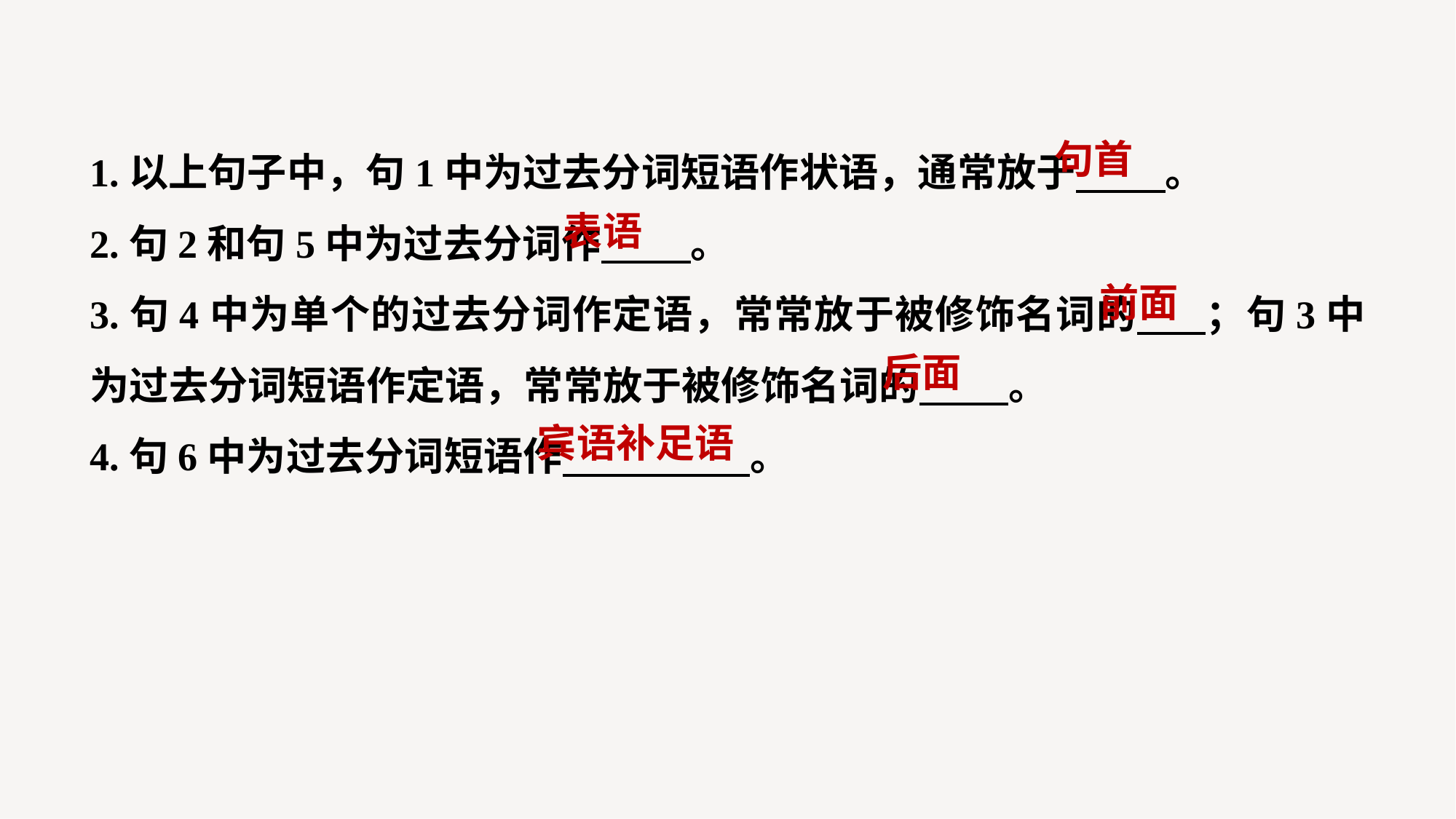

1.以上句子中，句1中为过去分词短语作状语，通常放于          。
2.句2和句5中为过去分词作          。
3.句4中为单个的过去分词作定语，常常放于被修饰名词的       ；句3中为过去分词短语作定语，常常放于被修饰名词的          。
4.句6中为过去分词短语作                     。
句首
表语
前面
后面
宾语补足语